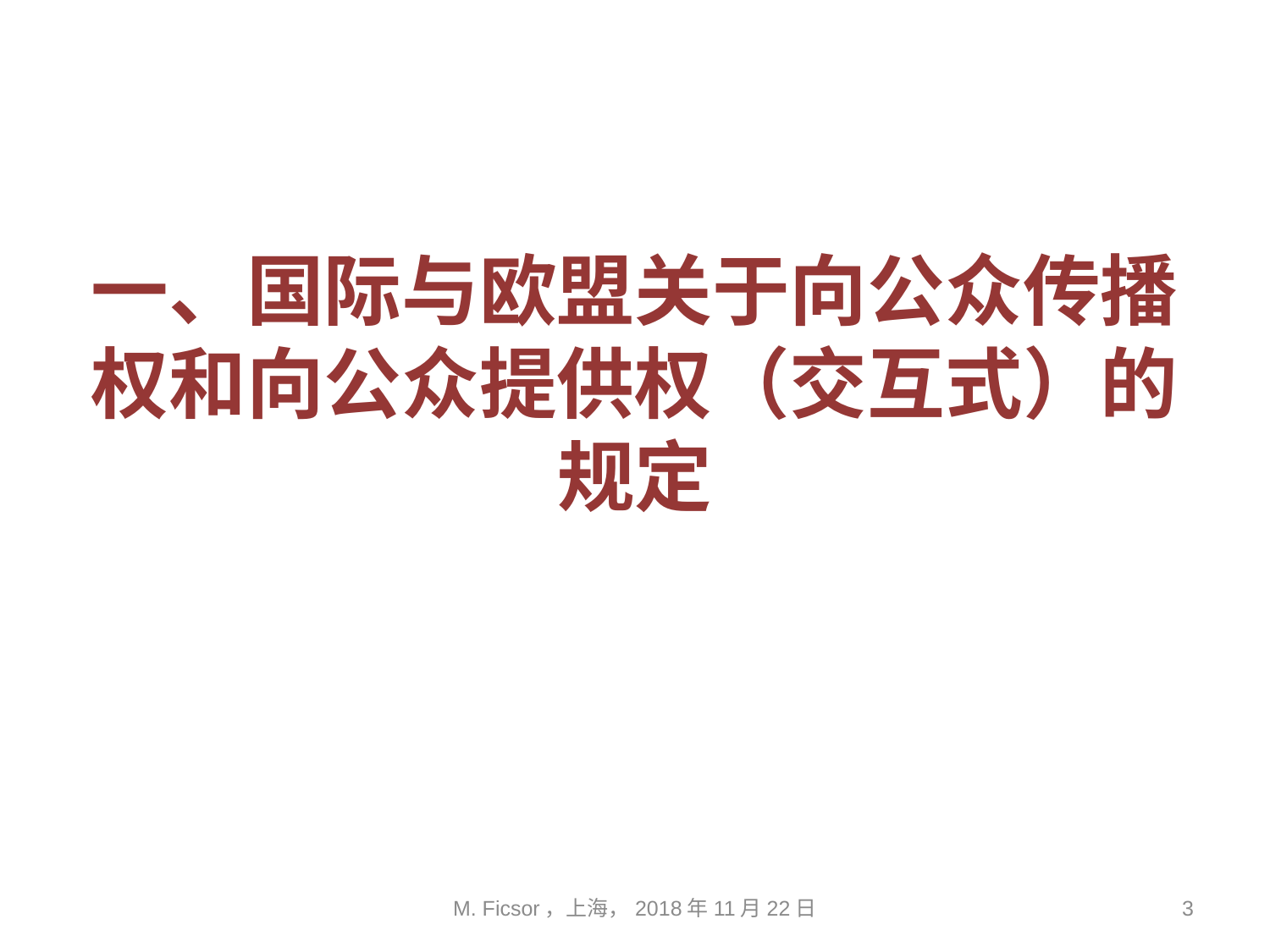

一、国际与欧盟关于向公众传播权和向公众提供权（交互式）的规定
M. Ficsor，上海，2018年11月22日
3